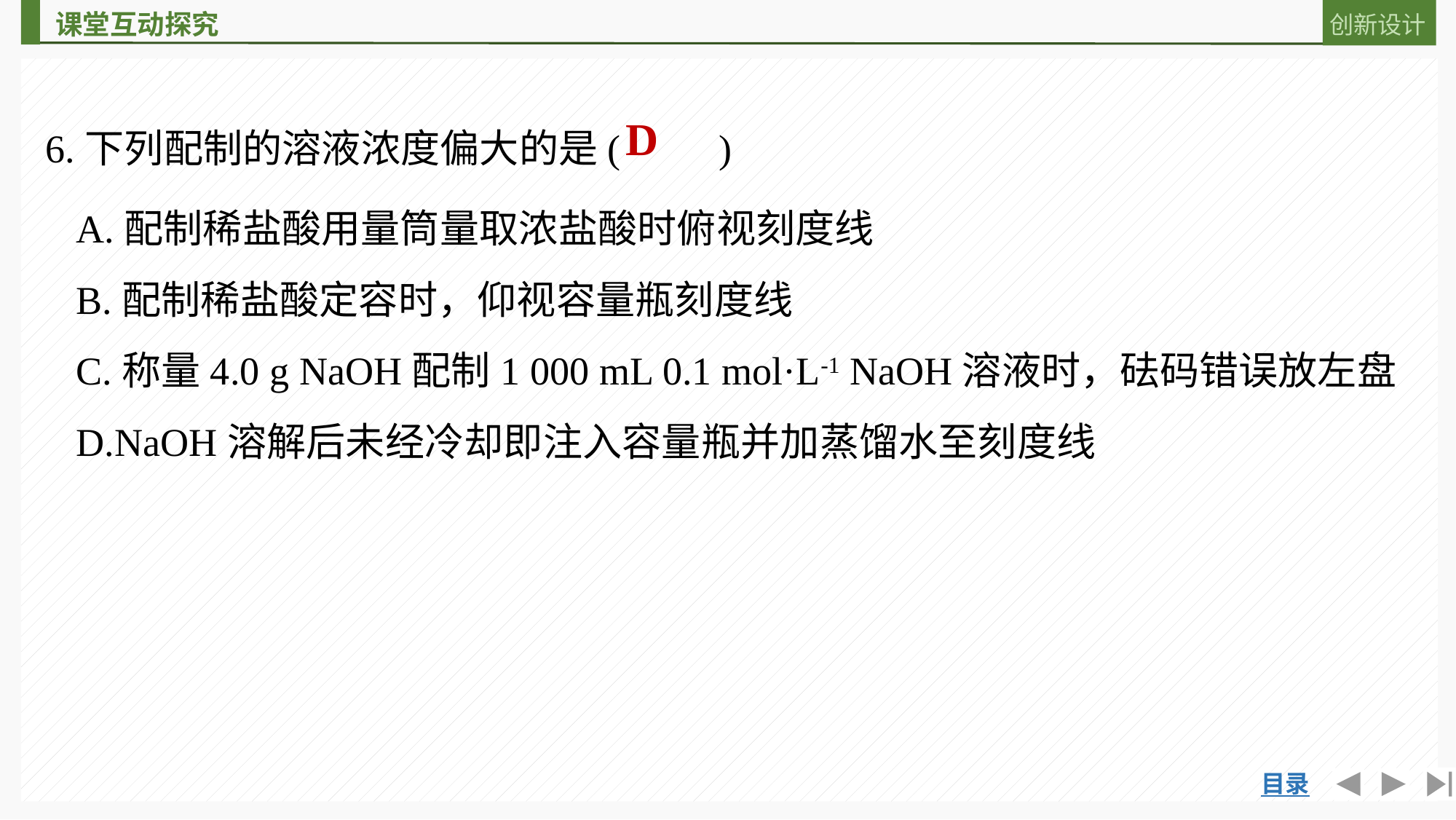

6.下列配制的溶液浓度偏大的是(　　)
D
A.配制稀盐酸用量筒量取浓盐酸时俯视刻度线
B.配制稀盐酸定容时，仰视容量瓶刻度线
C.称量4.0 g NaOH配制1 000 mL 0.1 mol·L-1 NaOH溶液时，砝码错误放左盘
D.NaOH溶解后未经冷却即注入容量瓶并加蒸馏水至刻度线